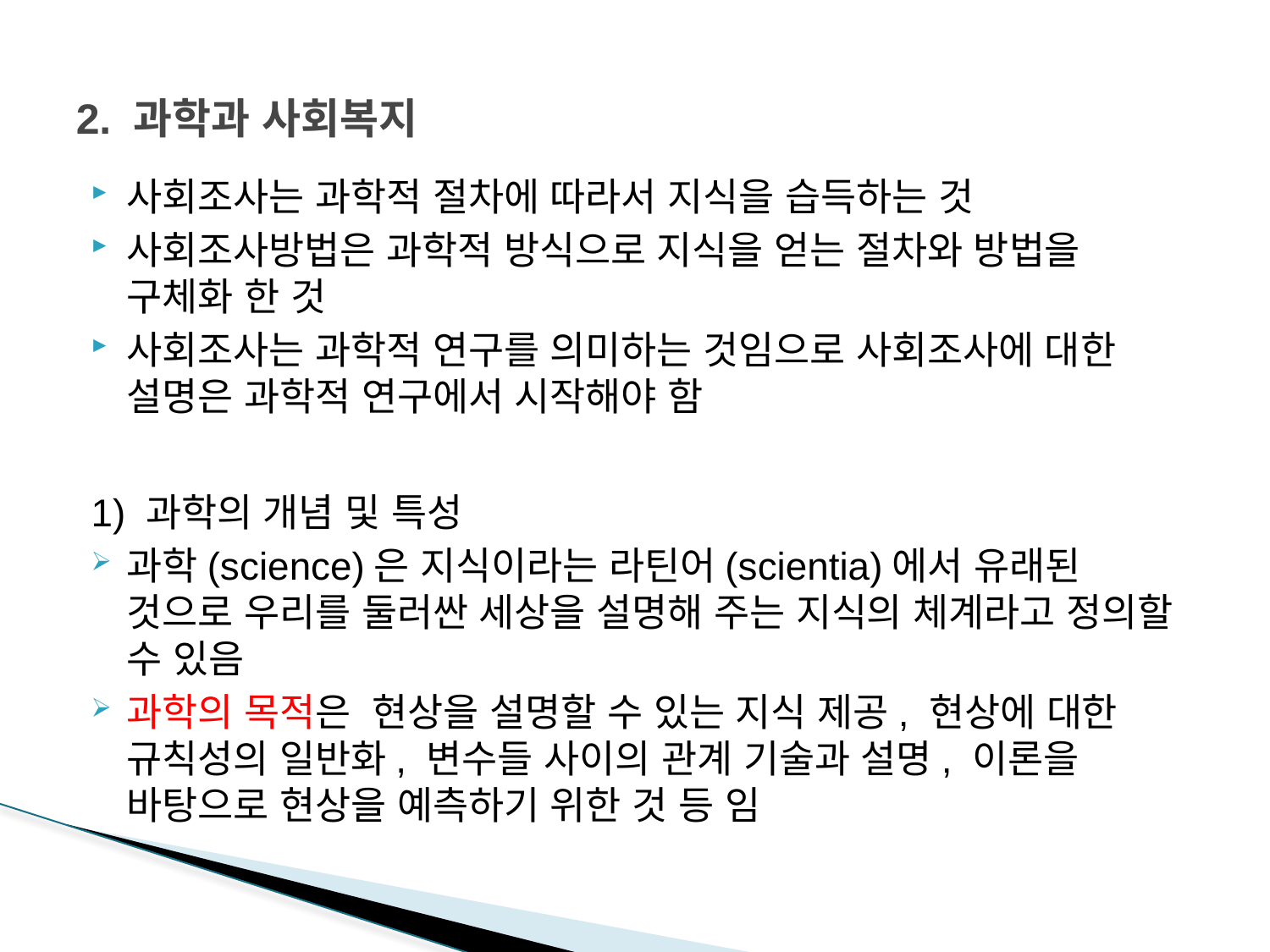

# 2. 과학과 사회복지
사회조사는 과학적 절차에 따라서 지식을 습득하는 것
사회조사방법은 과학적 방식으로 지식을 얻는 절차와 방법을 구체화 한 것
사회조사는 과학적 연구를 의미하는 것임으로 사회조사에 대한 설명은 과학적 연구에서 시작해야 함

1) 과학의 개념 및 특성
과학(science)은 지식이라는 라틴어(scientia)에서 유래된 것으로 우리를 둘러싼 세상을 설명해 주는 지식의 체계라고 정의할 수 있음
과학의 목적은  현상을 설명할 수 있는 지식 제공, 현상에 대한 규칙성의 일반화, 변수들 사이의 관계 기술과 설명, 이론을 바탕으로 현상을 예측하기 위한 것 등 임